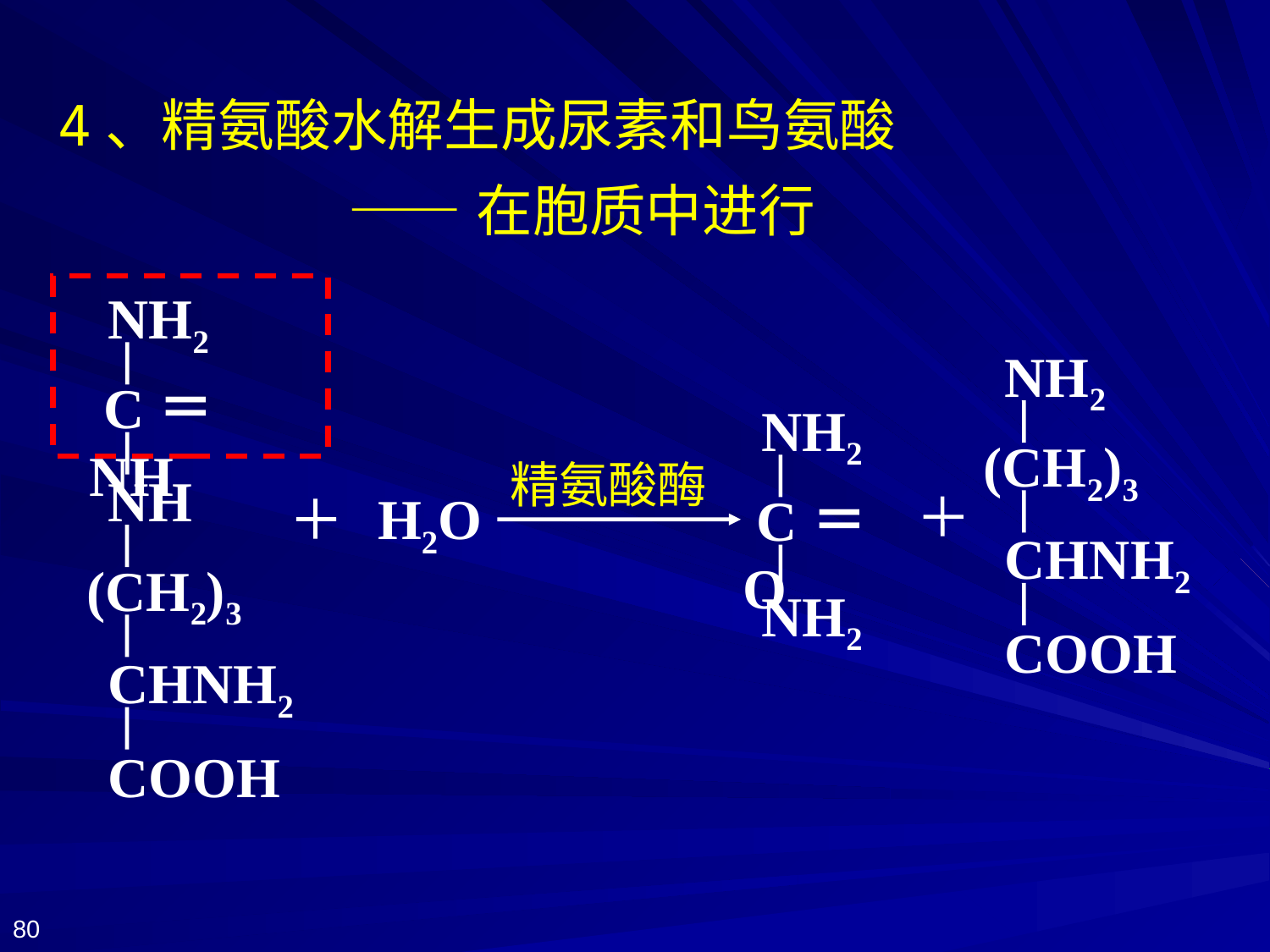

4、精氨酸水解生成尿素和鸟氨酸
                       ——在胞质中进行

NH2

 C＝NH

NH

(CH2)3

CHNH2

COOH
NH2

(CH2)3

CHNH2

COOH
NH2

 C＝O

NH2
精氨酸酶

H2O

80